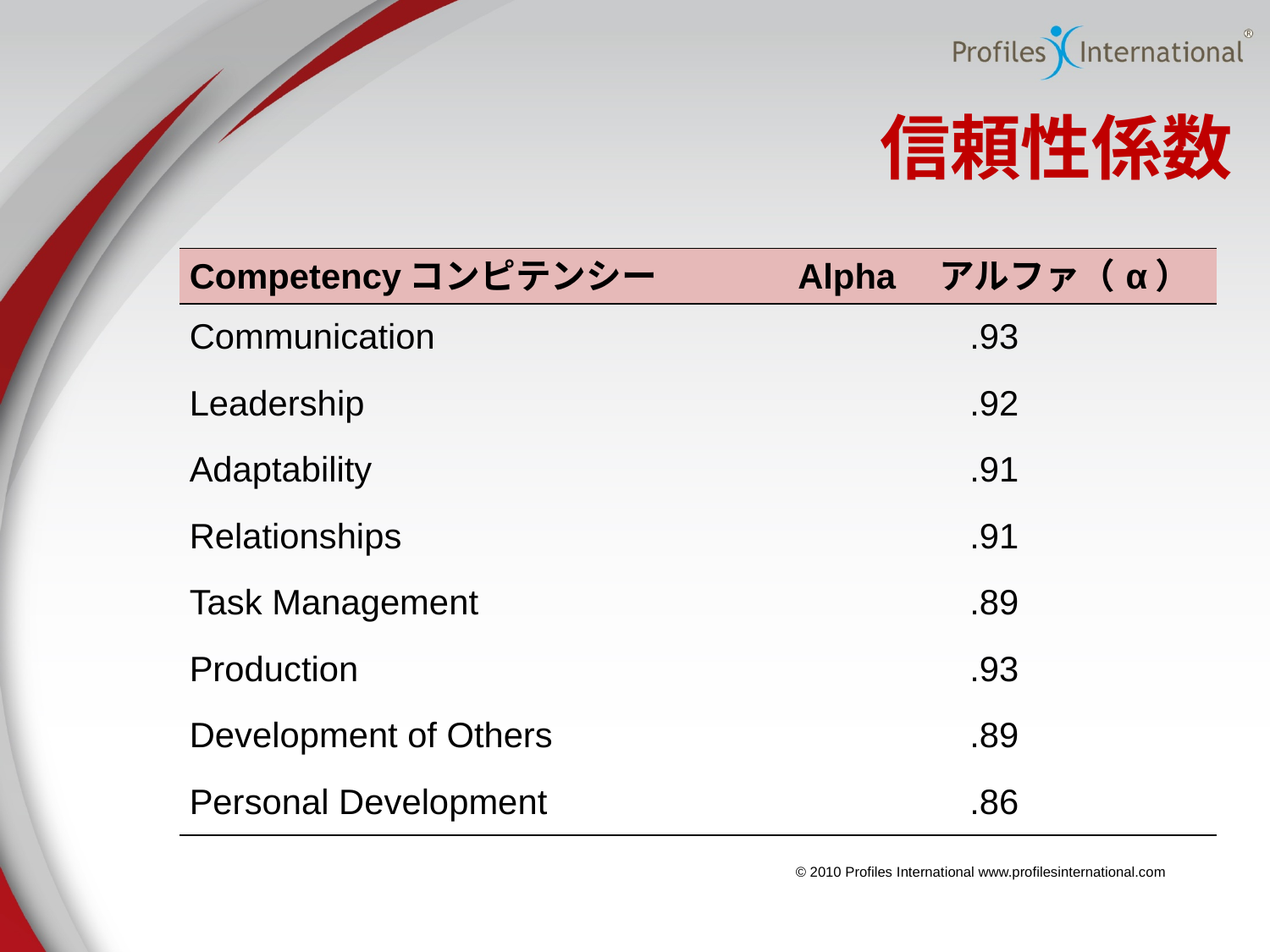

# 信頼性係数
| Competencyコンピテンシー | Alpha　アルファ（α） |
| --- | --- |
| Communication | .93 |
| Leadership | .92 |
| Adaptability | .91 |
| Relationships | .91 |
| Task Management | .89 |
| Production | .93 |
| Development of Others | .89 |
| Personal Development | .86 |
© 2010 Profiles International www.profilesinternational.com